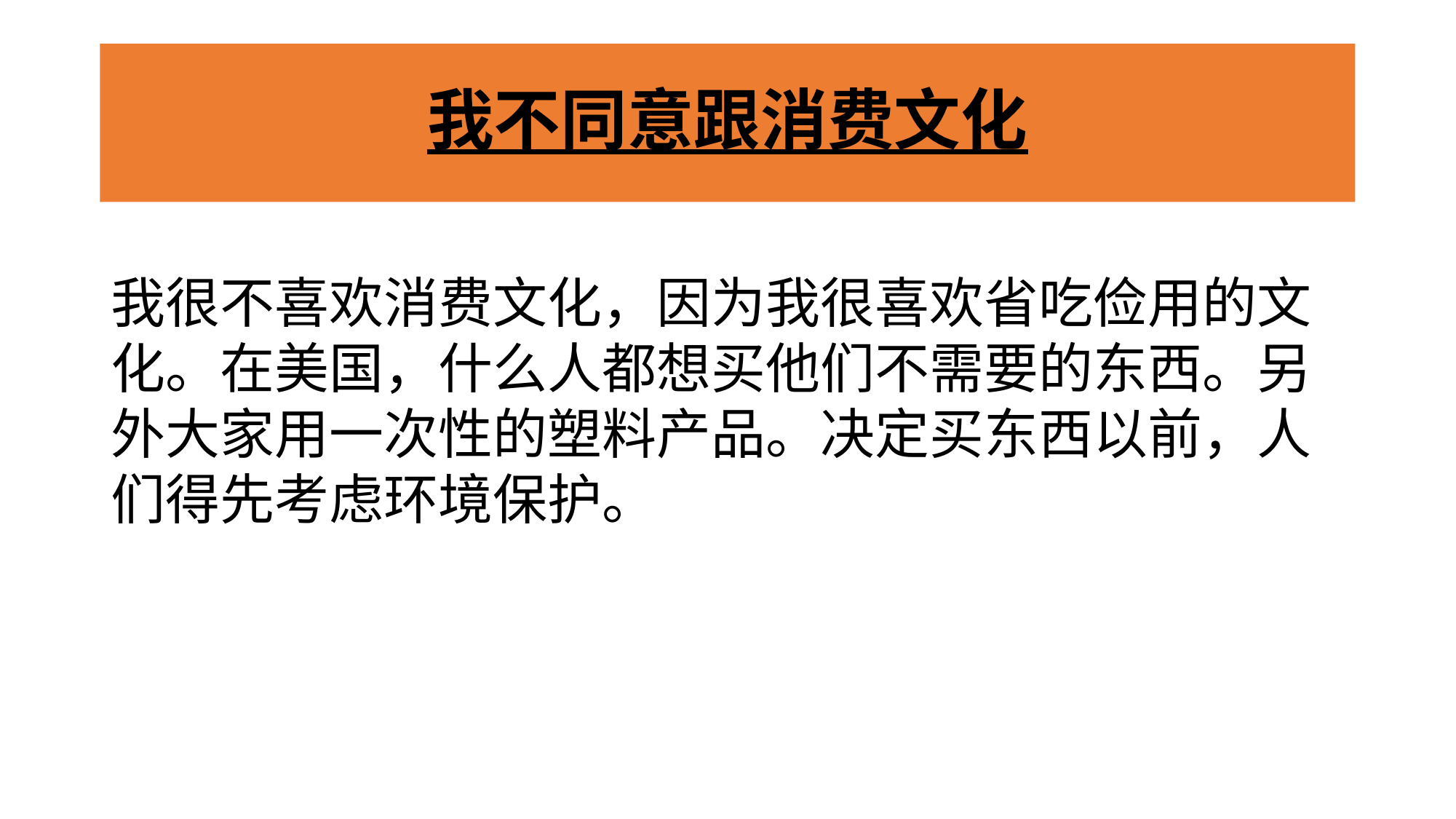

# 我不同意跟消费文化
我很不喜欢消费文化，因为我很喜欢省吃俭用的文化。在美国，什么人都想买他们不需要的东西。另外大家用一次性的塑料产品。决定买东西以前，人们得先考虑环境保护。